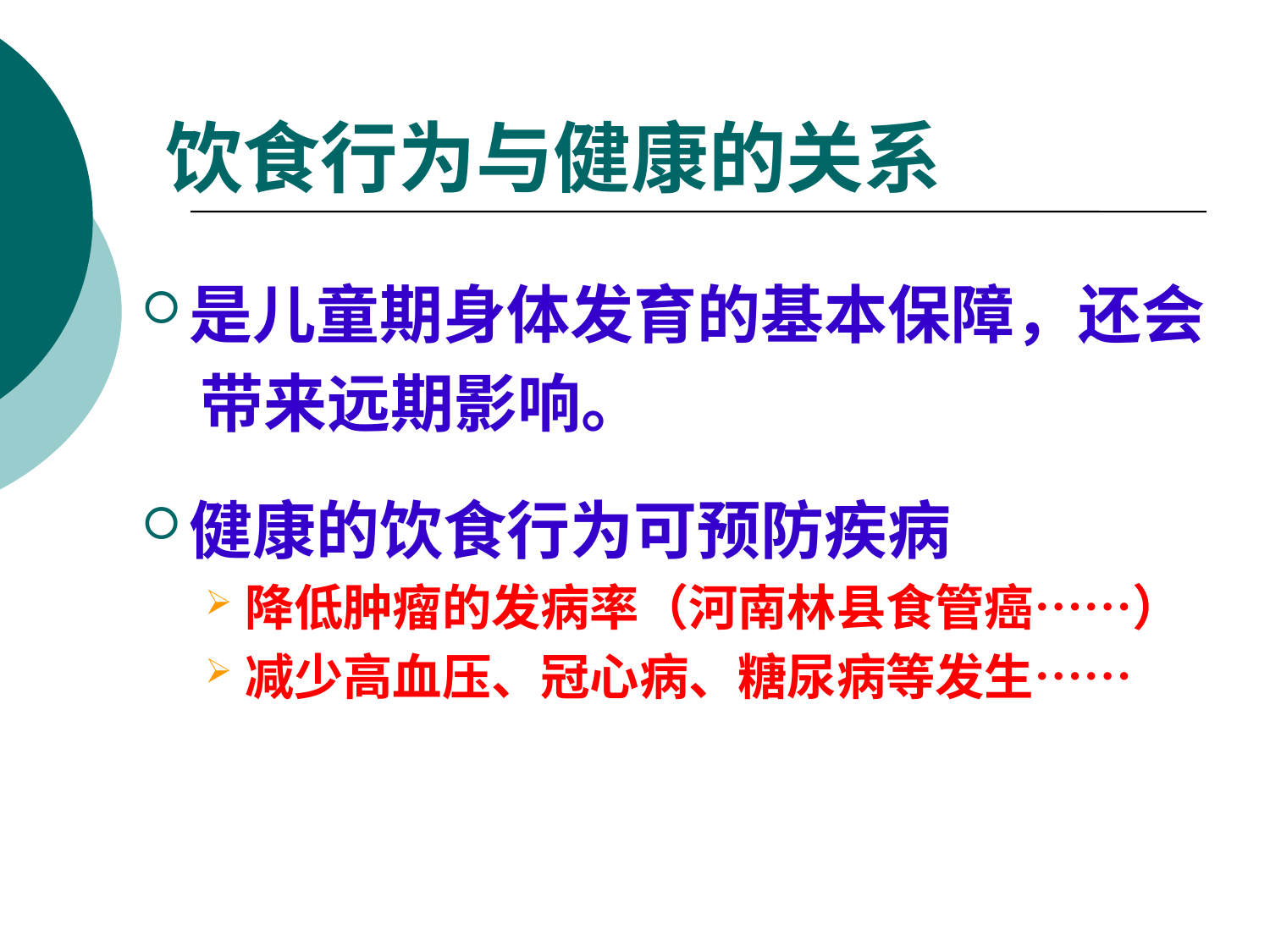

# 饮食行为与健康的关系
是儿童期身体发育的基本保障，还会
   带来远期影响。
健康的饮食行为可预防疾病
降低肿瘤的发病率（河南林县食管癌……）
减少高血压、冠心病、糖尿病等发生……